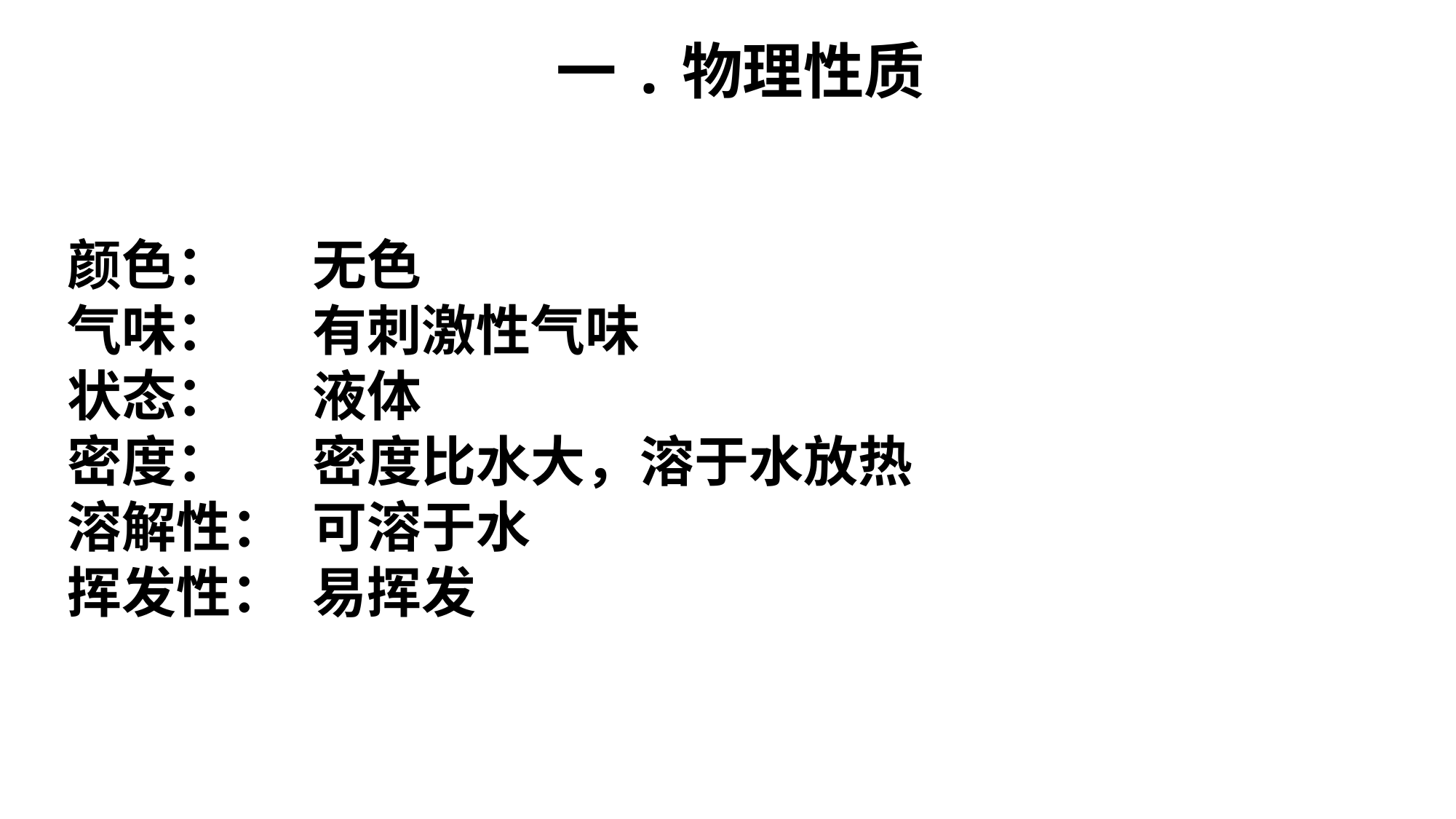

一.物理性质
颜色：
气味：
状态：
密度：
溶解性：
挥发性：
无色
有刺激性气味
液体
密度比水大，溶于水放热
可溶于水
易挥发